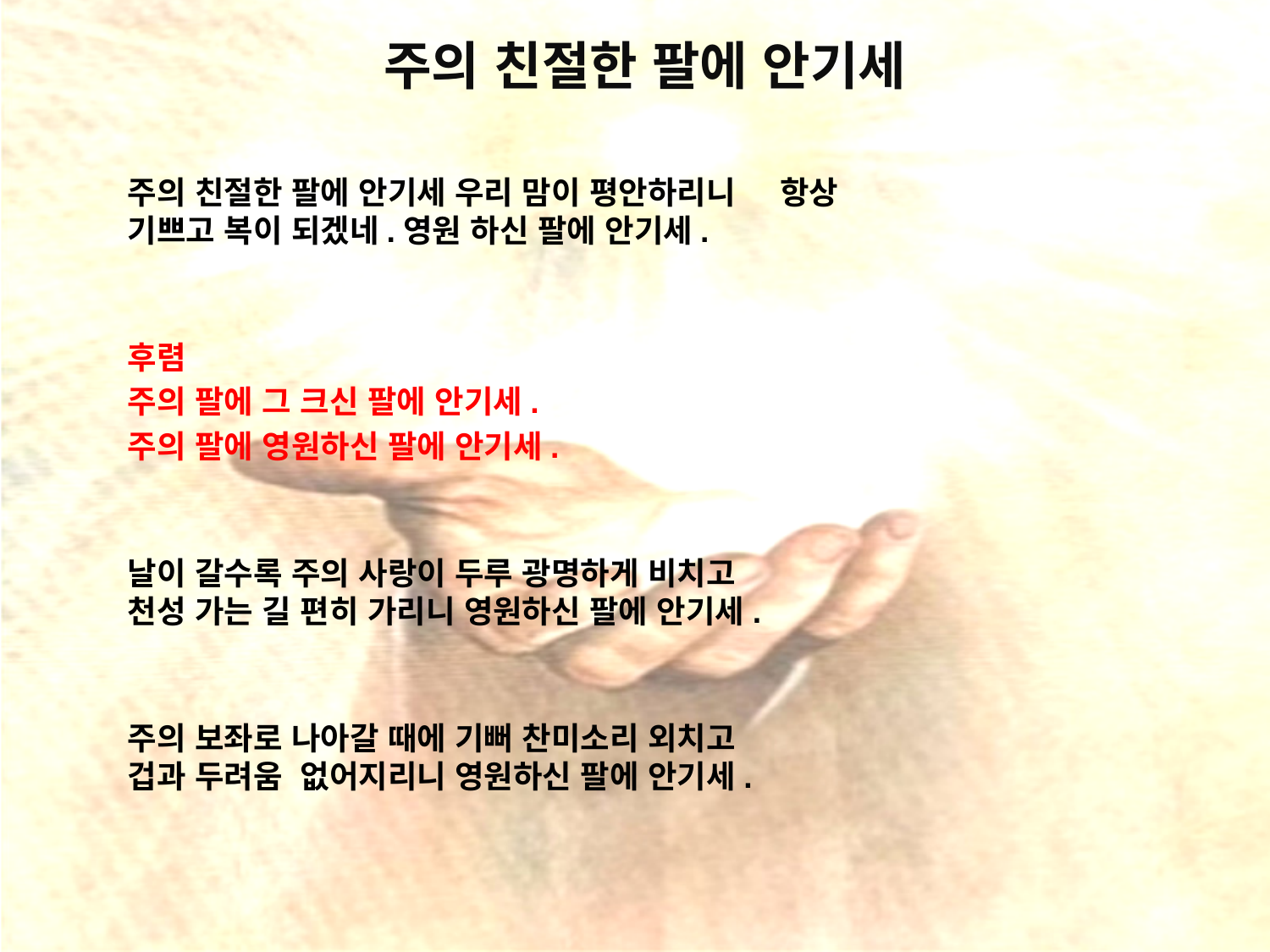

# 주의 친절한 팔에 안기세
주의 친절한 팔에 안기세 우리 맘이 평안하리니     항상 기쁘고 복이 되겠네.영원 하신 팔에 안기세.

후렴
주의 팔에 그 크신 팔에 안기세.
주의 팔에 영원하신 팔에 안기세.

날이 갈수록 주의 사랑이 두루 광명하게 비치고
천성 가는 길 편히 가리니 영원하신 팔에 안기세.

주의 보좌로 나아갈 때에 기뻐 찬미소리 외치고
겁과 두려움  없어지리니 영원하신 팔에 안기세.